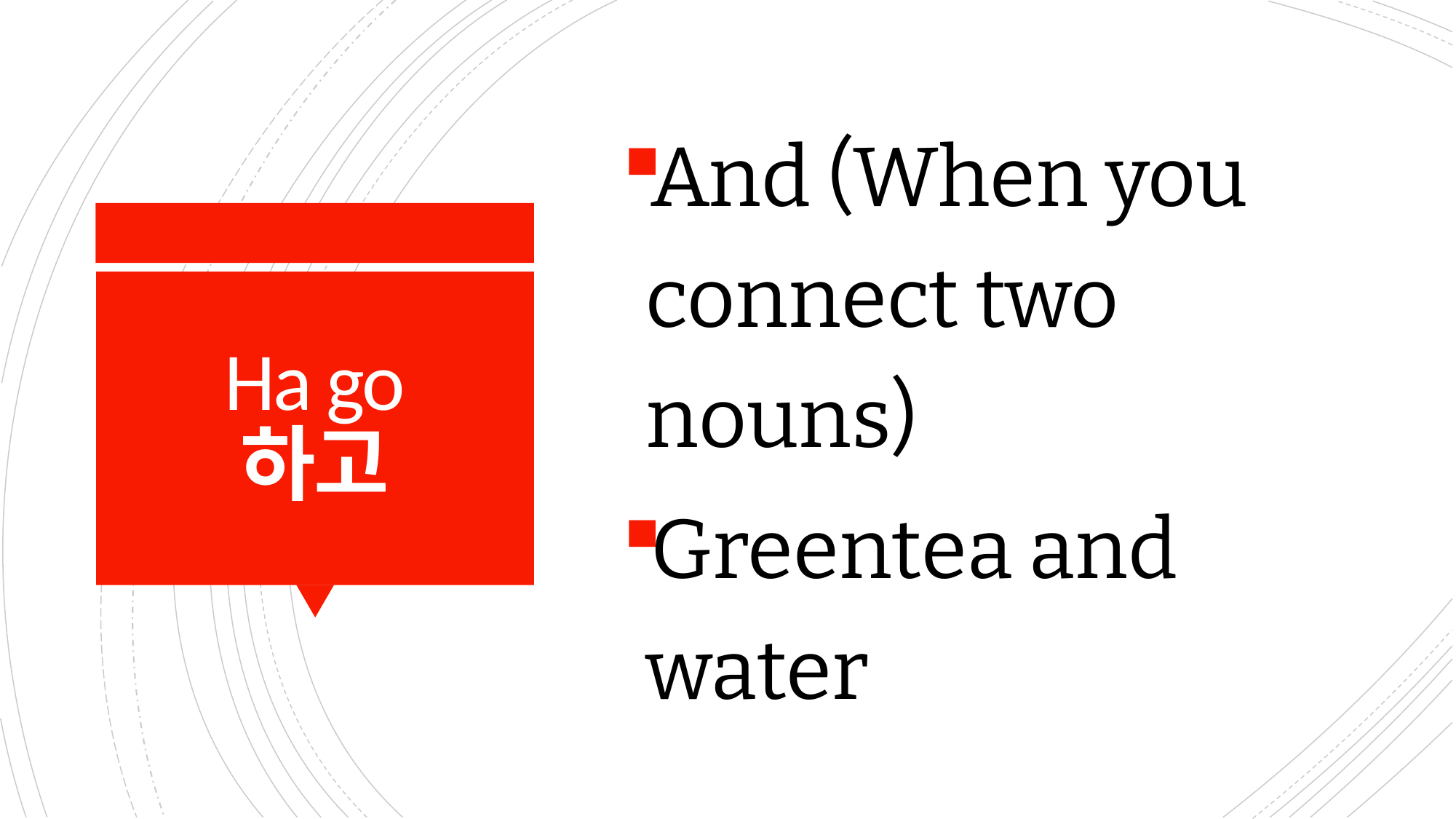

And (When you connect two nouns)
Greentea and water
# Ha go 하고